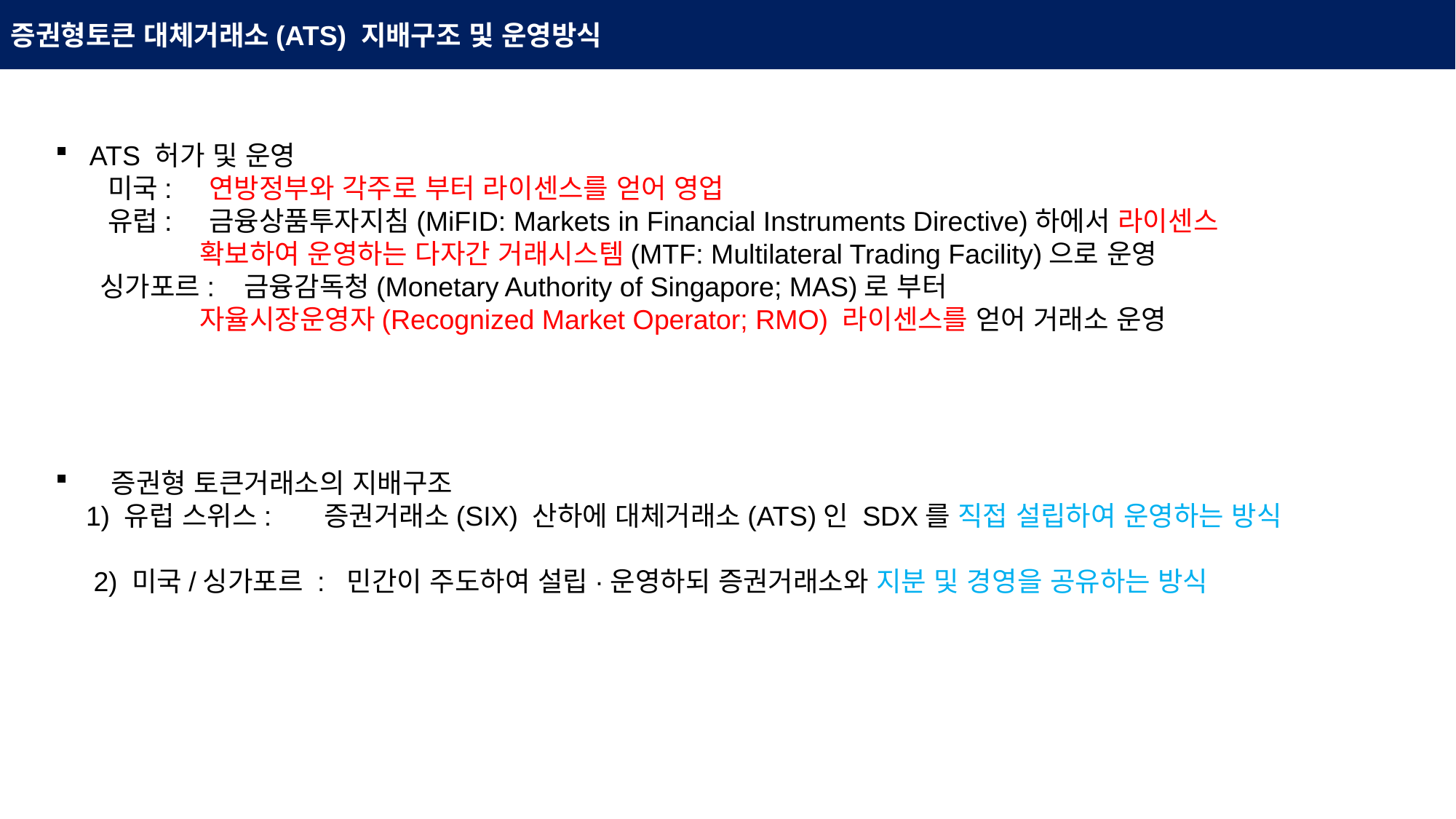

증권형토큰 대체거래소(ATS) 지배구조 및 운영방식

ATS 허가 및 운영
      미국:    연방정부와 각주로 부터 라이센스를 얻어 영업
      유럽:    금융상품투자지침(MiFID: Markets in Financial Instruments Directive)하에서 라이센스
                  확보하여 운영하는 다자간 거래시스템(MTF: Multilateral Trading Facility)으로 운영
     싱가포르:   금융감독청(Monetary Authority of Singapore; MAS)로 부터
                  자율시장운영자(Recognized Market Operator; RMO) 라이센스를 얻어 거래소 운영

  증권형 토큰거래소의 지배구조
    1) 유럽 스위스:      증권거래소(SIX) 산하에 대체거래소(ATS)인 SDX를 직접 설립하여 운영하는 방식

     2) 미국/싱가포르 :  민간이 주도하여 설립·운영하되 증권거래소와 지분 및 경영을 공유하는 방식